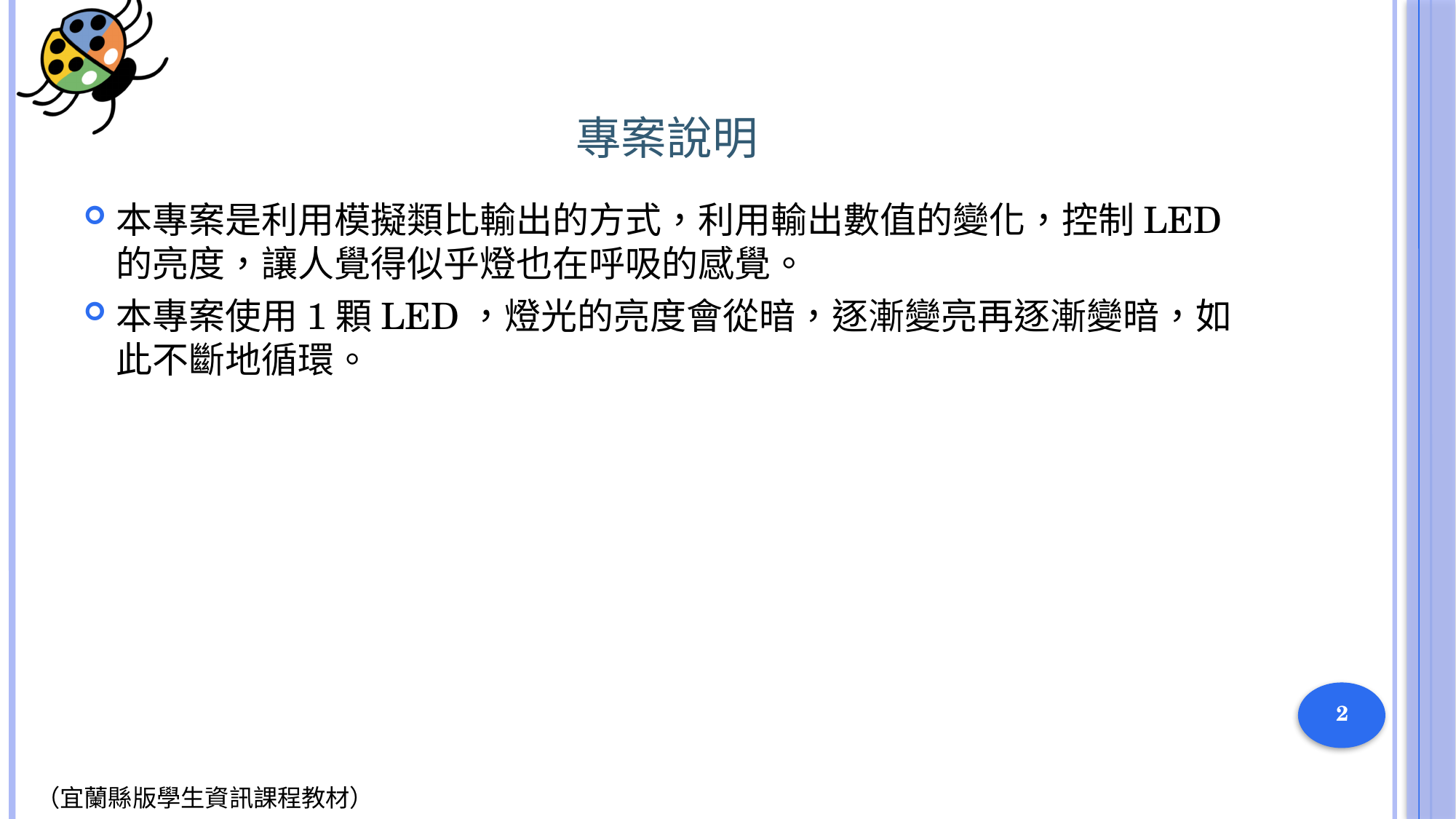

# 專案說明
本專案是利用模擬類比輸出的方式，利用輸出數值的變化，控制LED的亮度，讓人覺得似乎燈也在呼吸的感覺。
本專案使用1顆LED，燈光的亮度會從暗，逐漸變亮再逐漸變暗，如此不斷地循環。

2